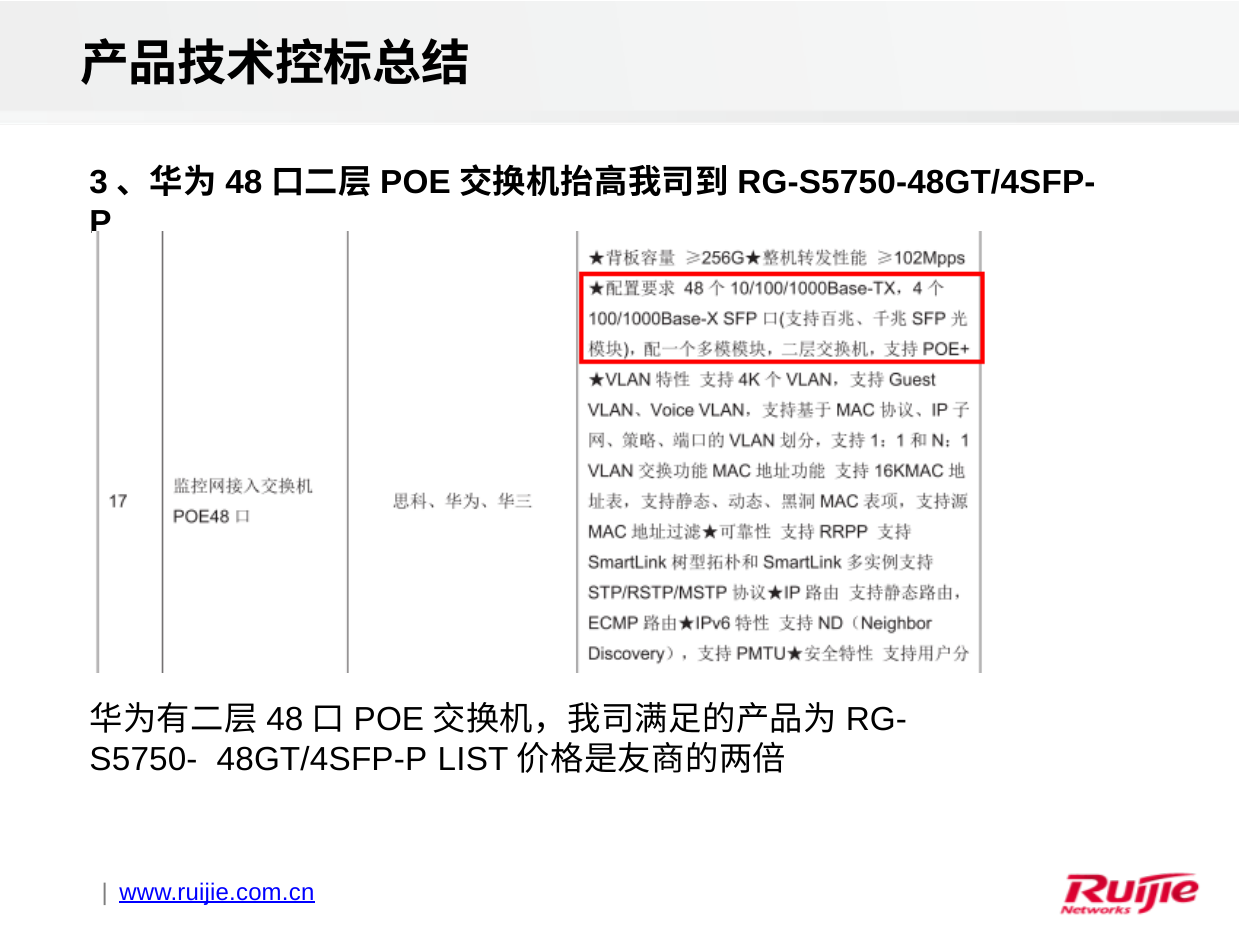

# 产品技术控标总结
3、华为48口二层POE交换机抬高我司到RG-S5750-48GT/4SFP-P

华为有二层48口POE交换机，我司满足的产品为RG-S5750-  48GT/4SFP-P LIST价格是友商的两倍
| www.ruijie.com.cn